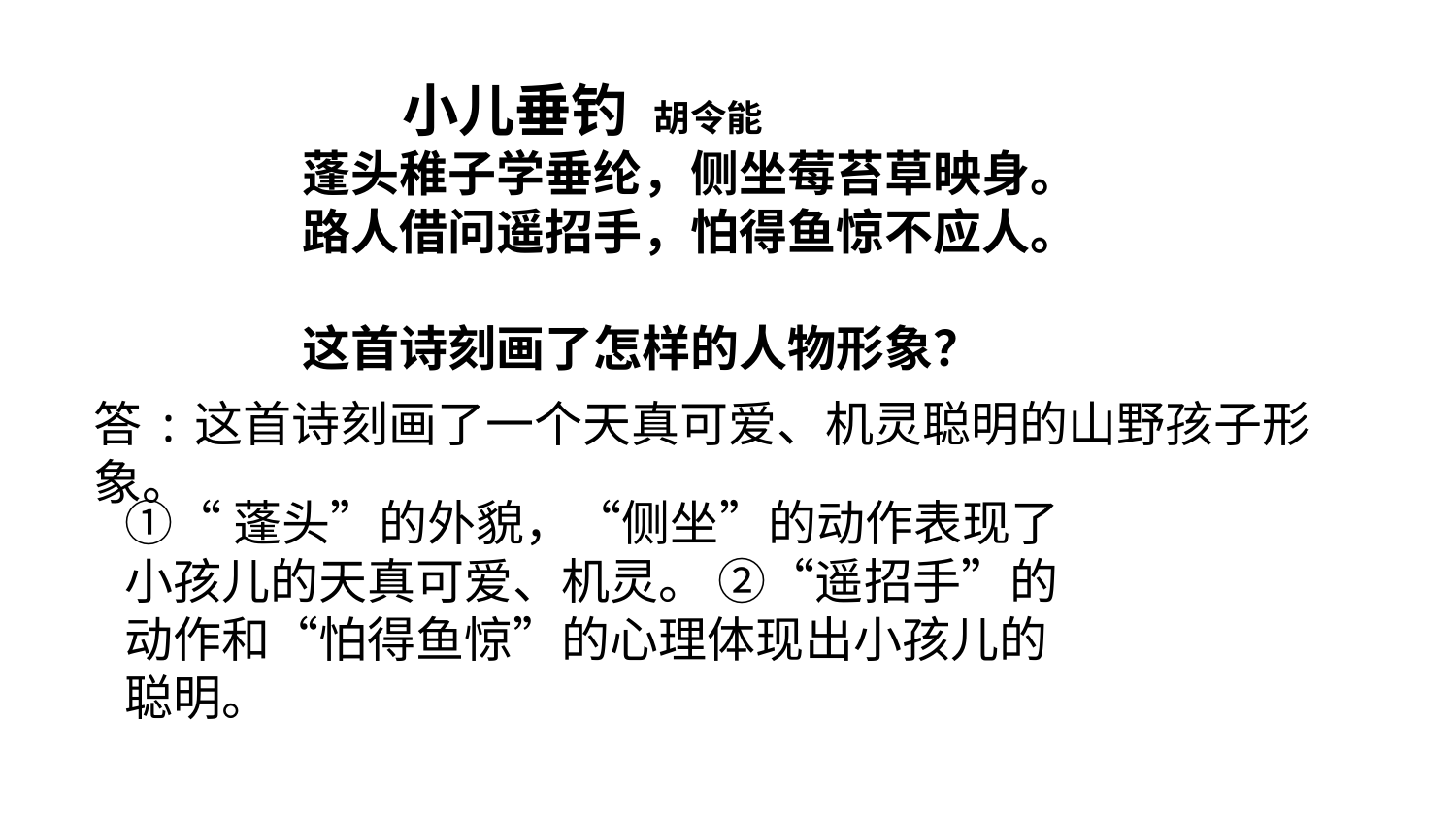

小儿垂钓  胡令能
蓬头稚子学垂纶，侧坐莓苔草映身。
路人借问遥招手，怕得鱼惊不应人。

这首诗刻画了怎样的人物形象？
答:这首诗刻画了一个天真可爱、机灵聪明的山野孩子形象。
①“蓬头”的外貌，“侧坐”的动作表现了小孩儿的天真可爱、机灵。 ②“遥招手”的动作和“怕得鱼惊”的心理体现出小孩儿的聪明。